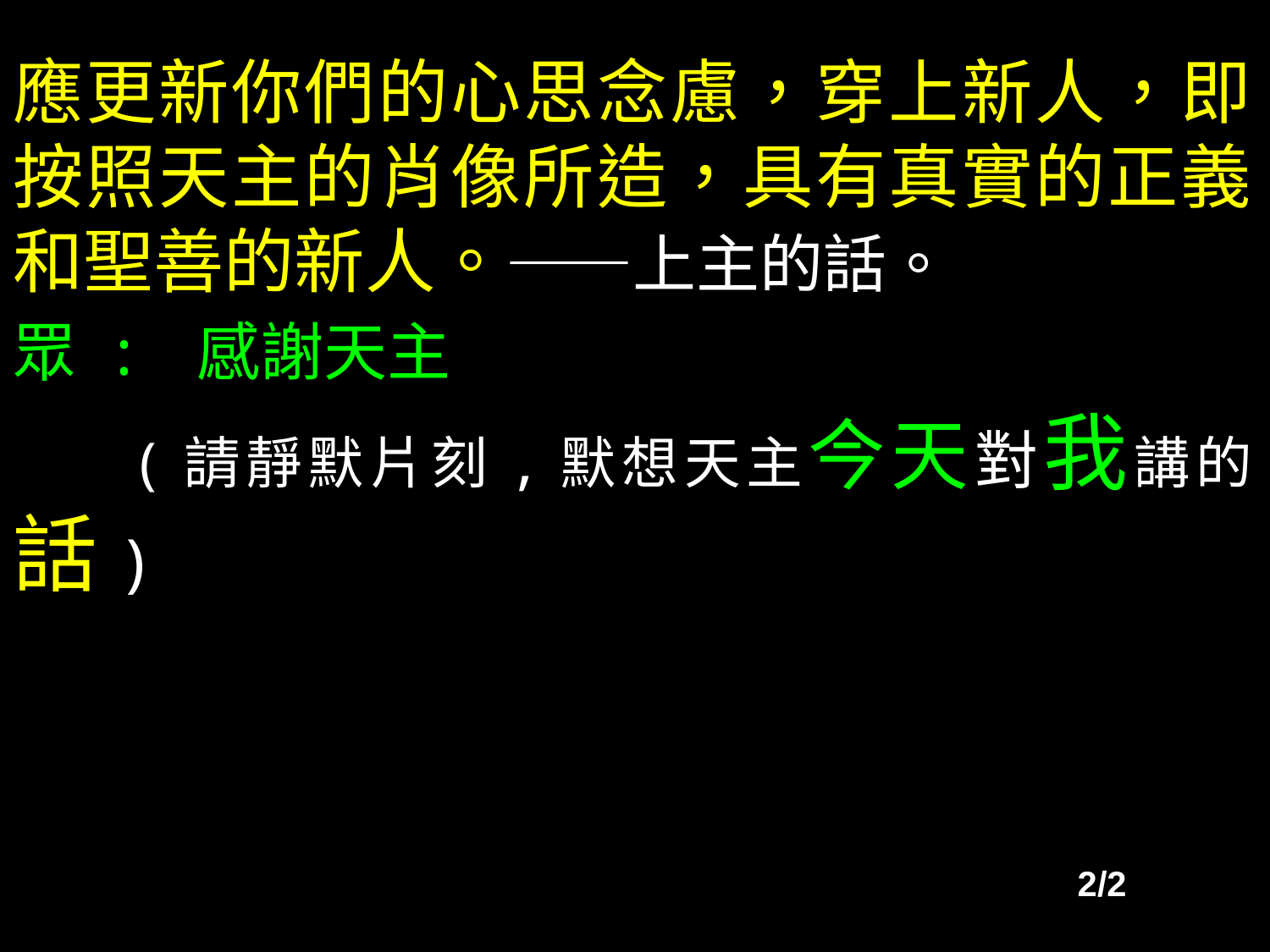

應更新你們的心思念慮，穿上新人，即按照天主的肖像所造，具有真實的正義和聖善的新人。——上主的話。
眾 : 感謝天主
   (請靜默片刻,默想天主今天對我講的話)

2/2